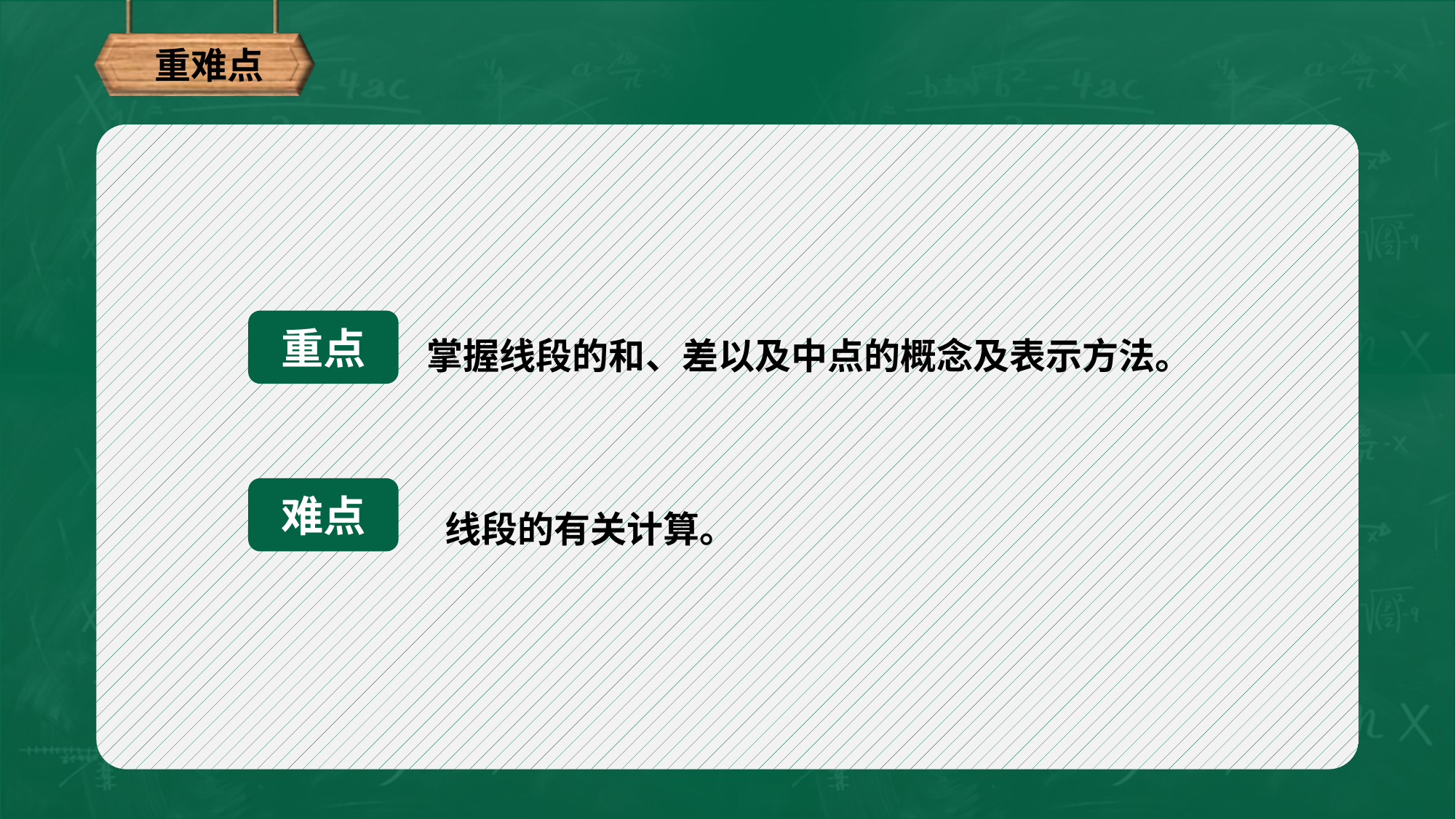

重难点
掌握线段的和、差以及中点的概念及表示方法。
重点
难点
线段的有关计算。